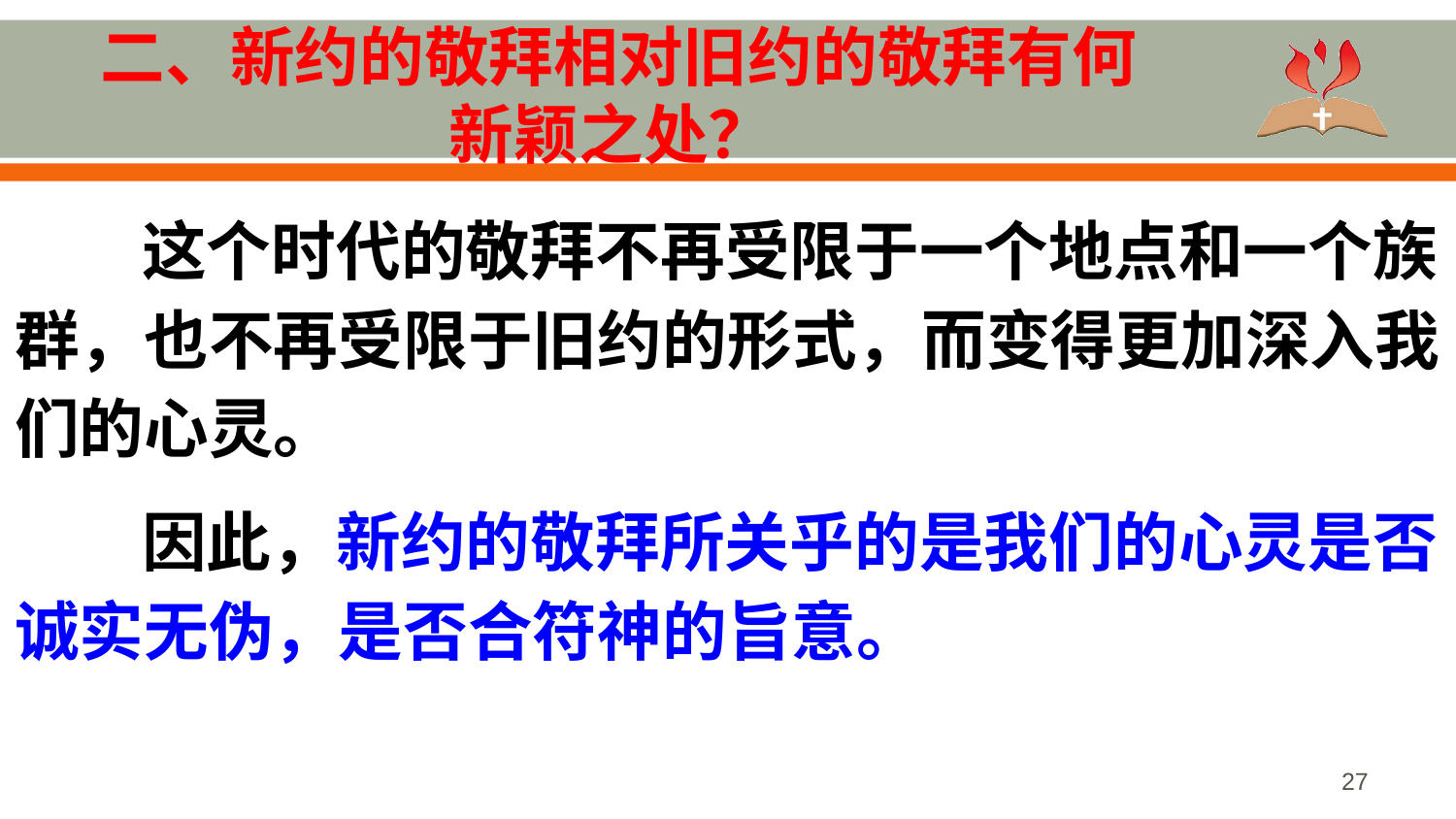

# 二、新约的敬拜相对旧约的敬拜有何新颖之处？
这个时代的敬拜不再受限于一个地点和一个族群，也不再受限于旧约的形式，而变得更加深入我们的心灵。
因此，新约的敬拜所关乎的是我们的心灵是否诚实无伪，是否合符神的旨意。

27